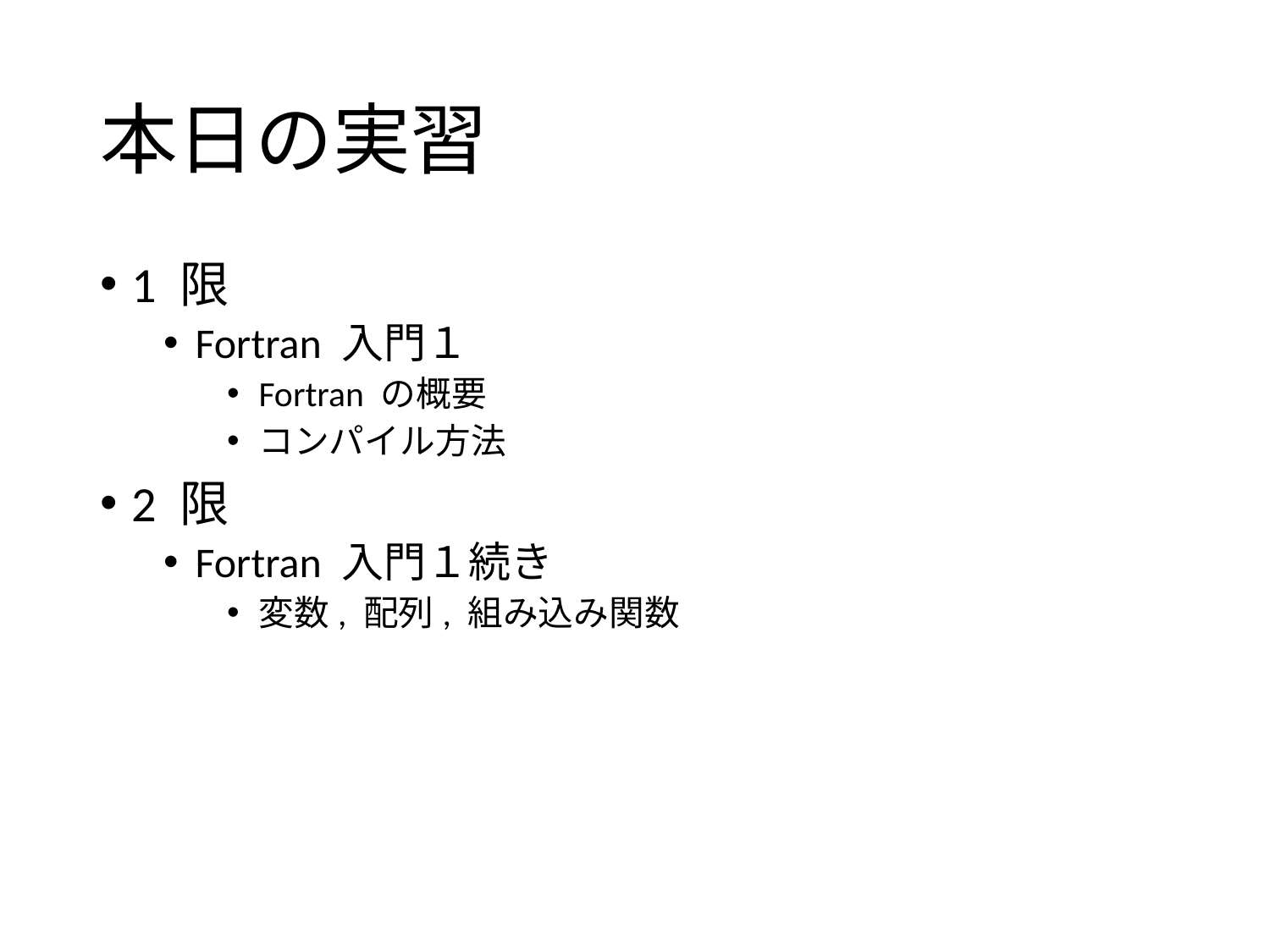

# 本日の実習
1 限
Fortran 入門１
Fortran の概要
コンパイル方法
2 限
Fortran 入門１続き
変数, 配列, 組み込み関数